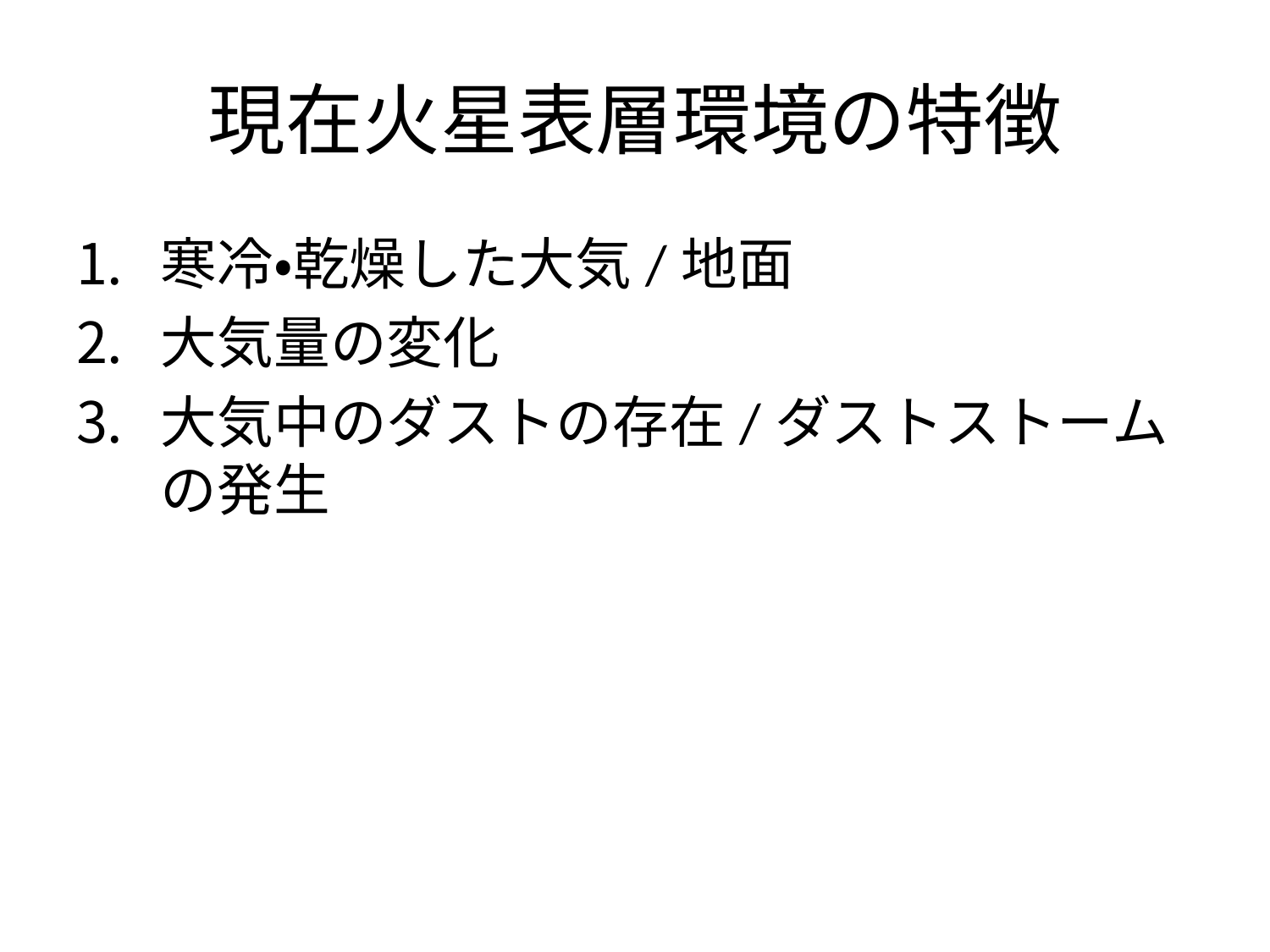

# 現在火星表層環境の特徴
寒冷・乾燥した大気/地面
大気量の変化
大気中のダストの存在/ダストストームの発生